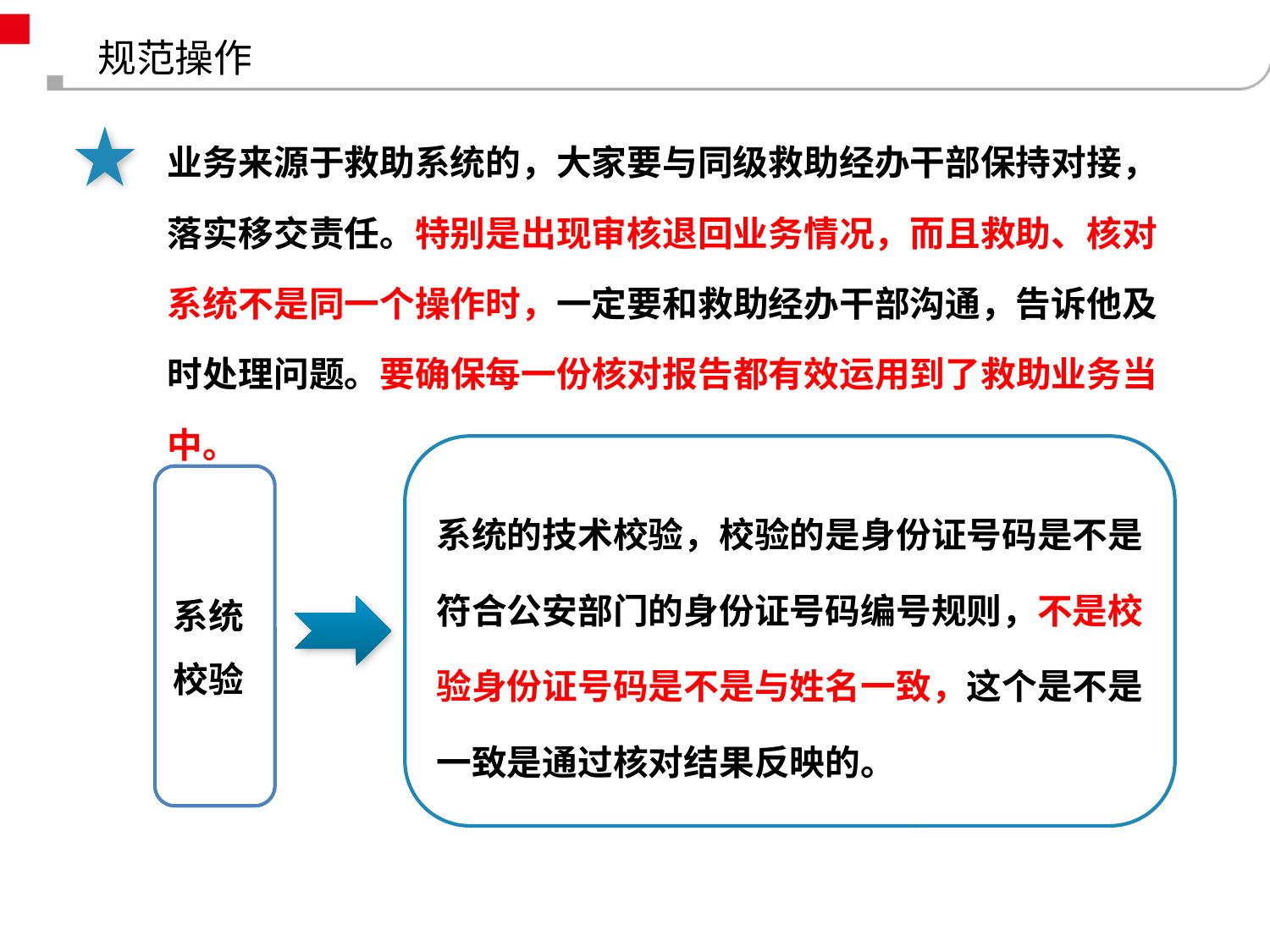

# 规范操作
业务来源于救助系统的，大家要与同级救助经办干部保持对接，落实移交责任。特别是出现审核退回业务情况，而且救助、核对系统不是同一个操作时，一定要和救助经办干部沟通，告诉他及时处理问题。要确保每一份核对报告都有效运用到了救助业务当中。

系统的技术校验，校验的是身份证号码是不是符合公安部门的身份证号码编号规则，不是校验身份证号码是不是与姓名一致，这个是不是一致是通过核对结果反映的。

系统校验